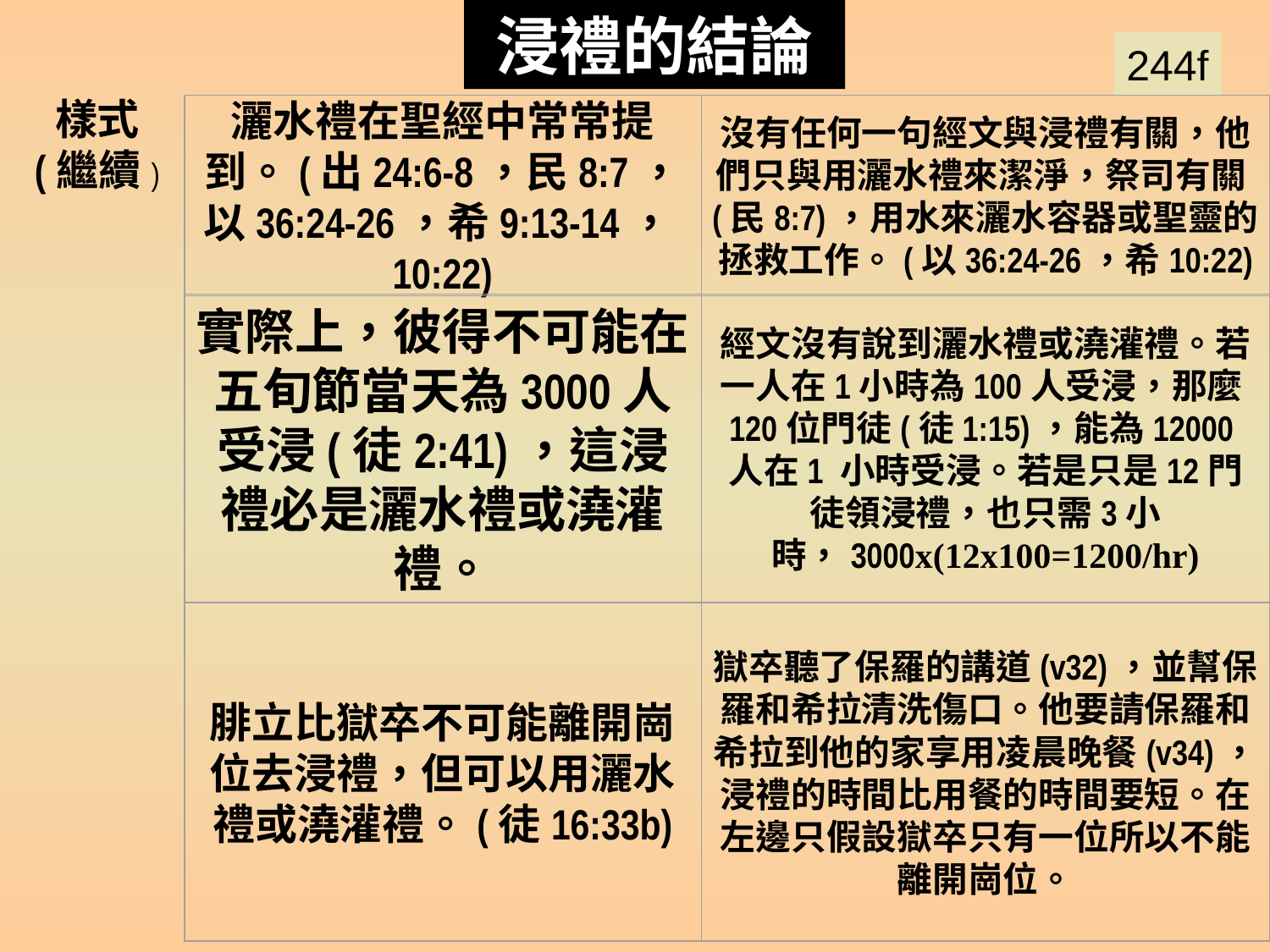

浸禮的結論
244f
Baptism Summary 9
樣式
(繼續)

灑水禮在聖經中常常提到。(出24:6-8，民8:7，以36:24-26，希9:13-14，10:22)

沒有任何一句經文與浸禮有關，他們只與用灑水禮來潔淨，祭司有關(民8:7)，用水來灑水容器或聖靈的拯救工作。(以36:24-26，希10:22)

實際上，彼得不可能在五旬節當天為3000人受浸(徒2:41)，這浸禮必是灑水禮或澆灌禮。

經文沒有說到灑水禮或澆灌禮。若一人在1小時為100人受浸，那麼120位門徒(徒1:15)，能為12000人在1 小時受浸。若是只是12門徒領浸禮，也只需3小時，3000x(12x100=1200/hr)

腓立比獄卒不可能離開崗位去浸禮，但可以用灑水禮或澆灌禮。(徒16:33b)

獄卒聽了保羅的講道(v32)，並幫保羅和希拉清洗傷口。他要請保羅和希拉到他的家享用凌晨晚餐(v34)，浸禮的時間比用餐的時間要短。在左邊只假設獄卒只有一位所以不能離開崗位。